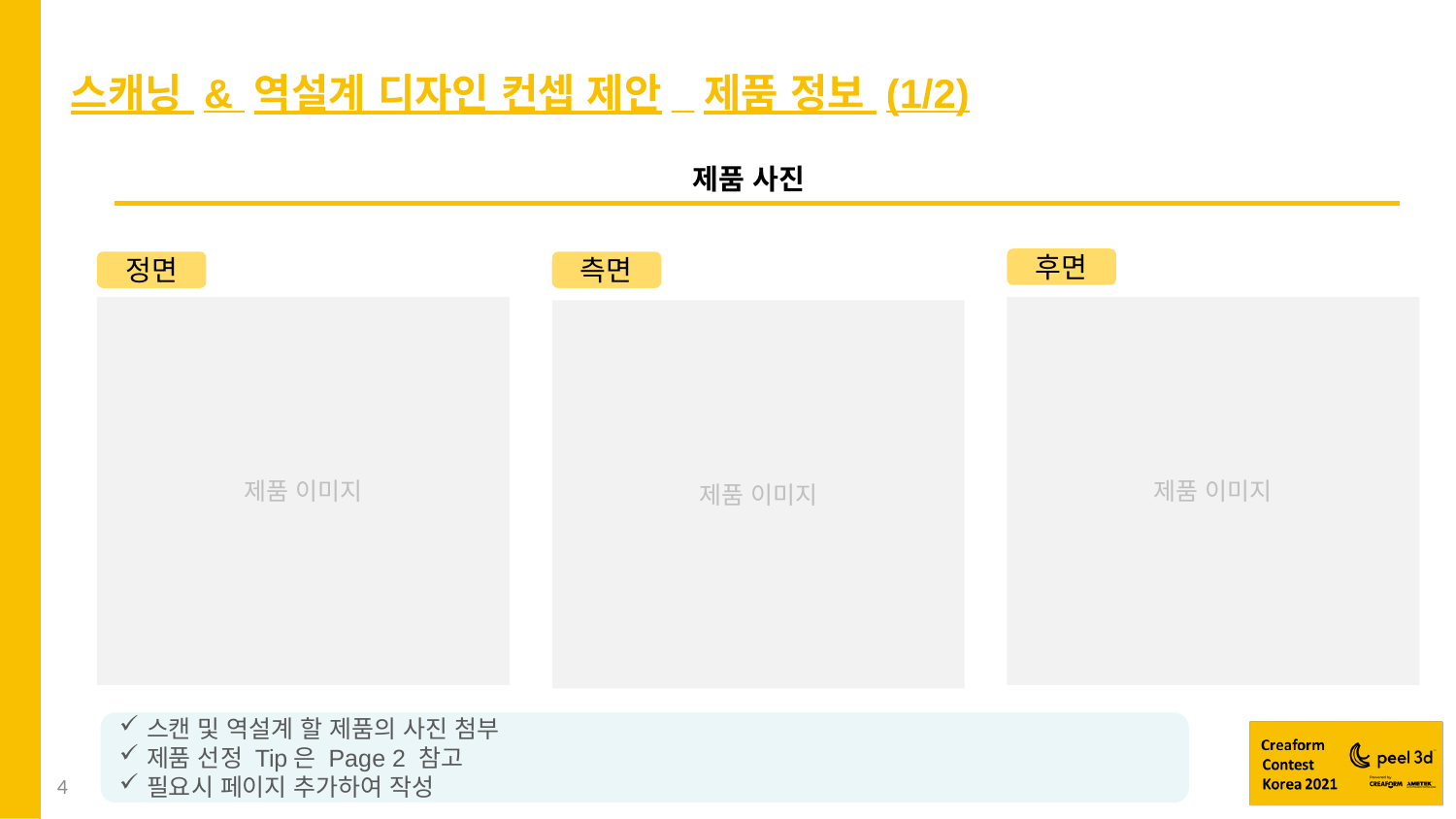

# 스캐닝 & 역설계 디자인 컨셉 제안_제품 정보 (1/2)
제품 사진
후면
정면
측면
제품 이미지
제품 이미지
제품 이미지
스캔 및 역설계 할 제품의 사진 첨부
제품 선정 Tip은 Page 2 참고
필요시 페이지 추가하여 작성